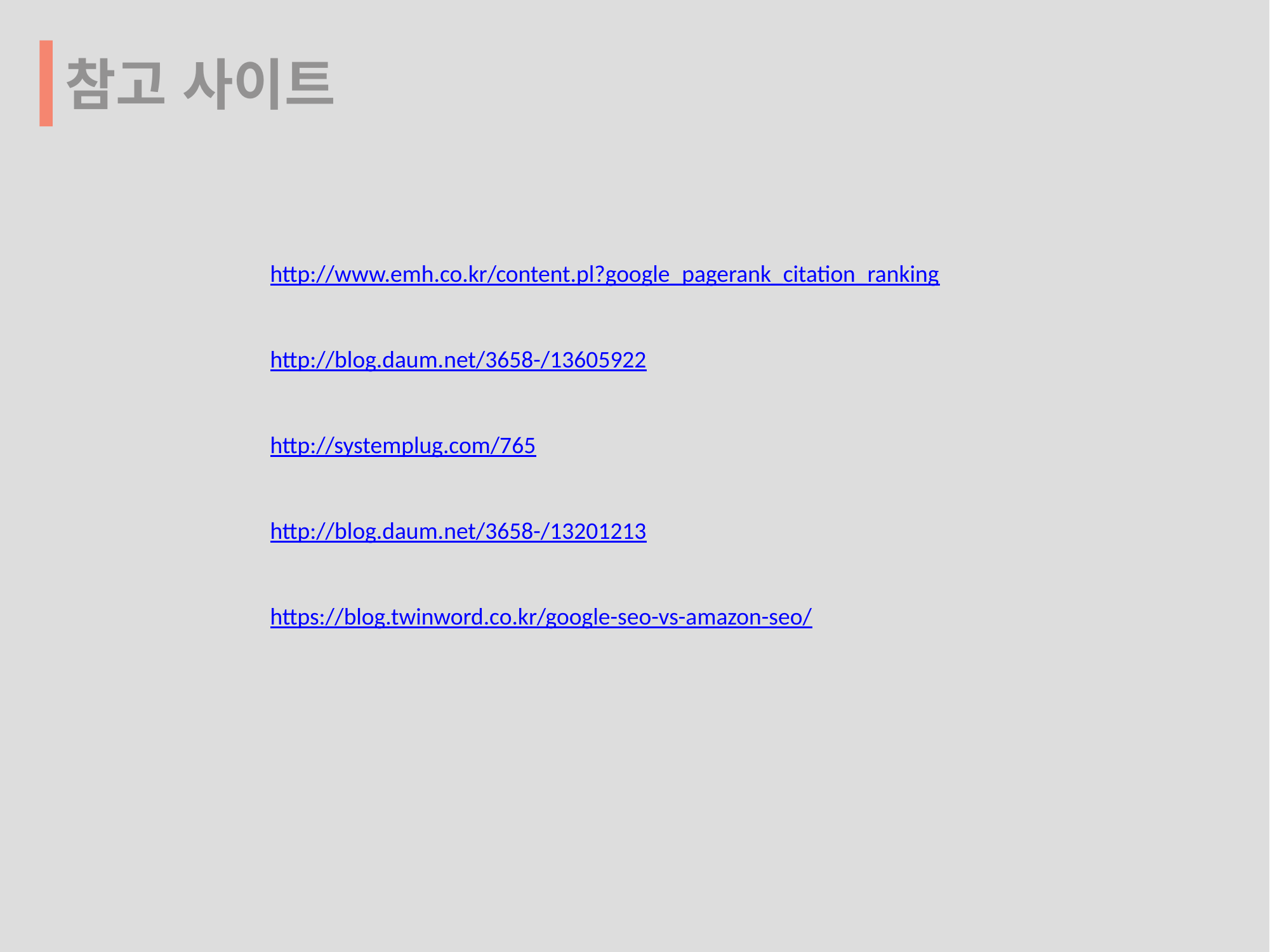

# 참고 사이트
http://www.emh.co.kr/content.pl?google_pagerank_citation_ranking

http://blog.daum.net/3658-/13605922

http://systemplug.com/765

http://blog.daum.net/3658-/13201213

https://blog.twinword.co.kr/google-seo-vs-amazon-seo/